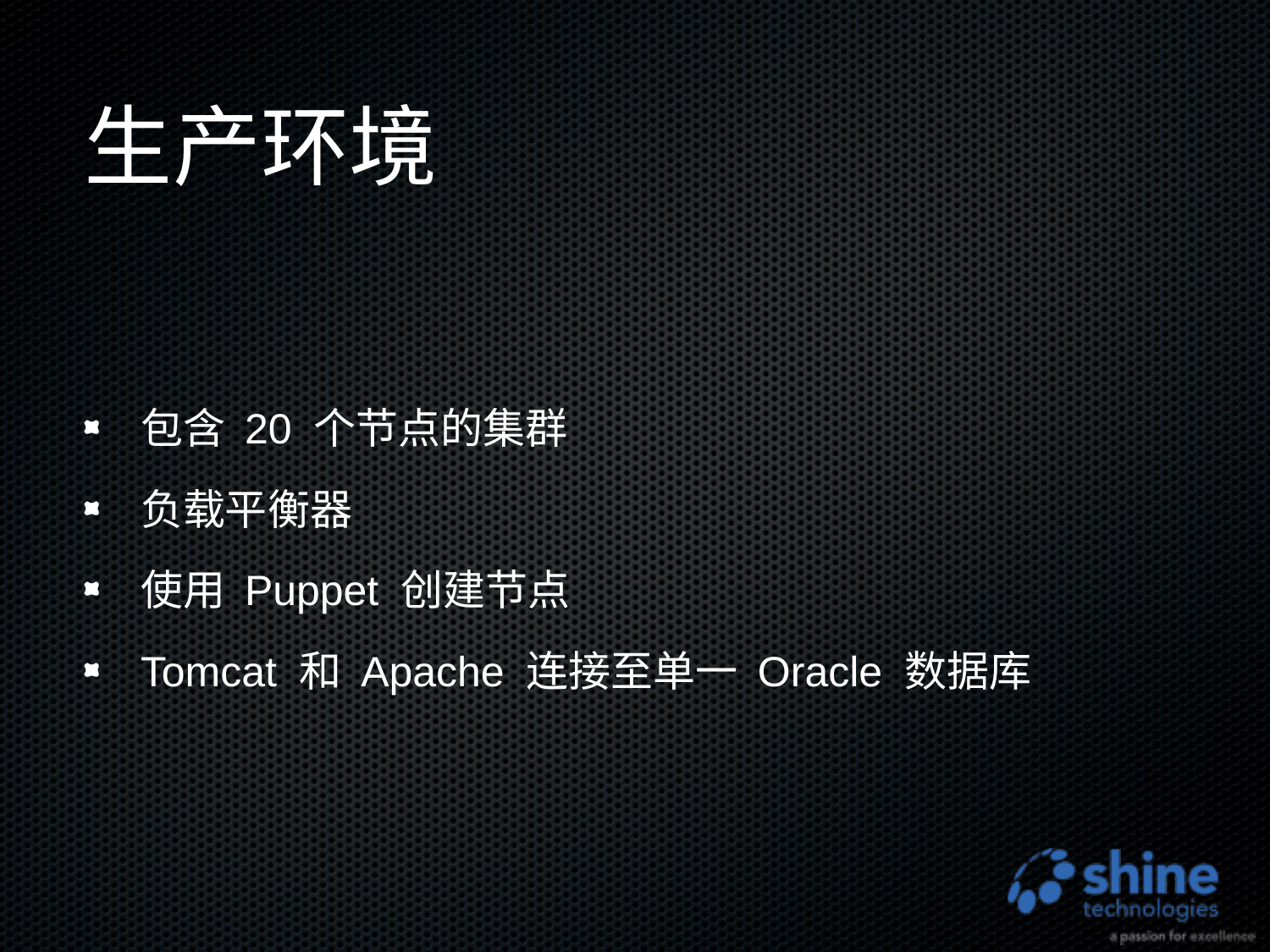

# 生产环境
包含 20 个节点的集群
负载平衡器
使用 Puppet 创建节点
Tomcat 和 Apache 连接至单一 Oracle 数据库